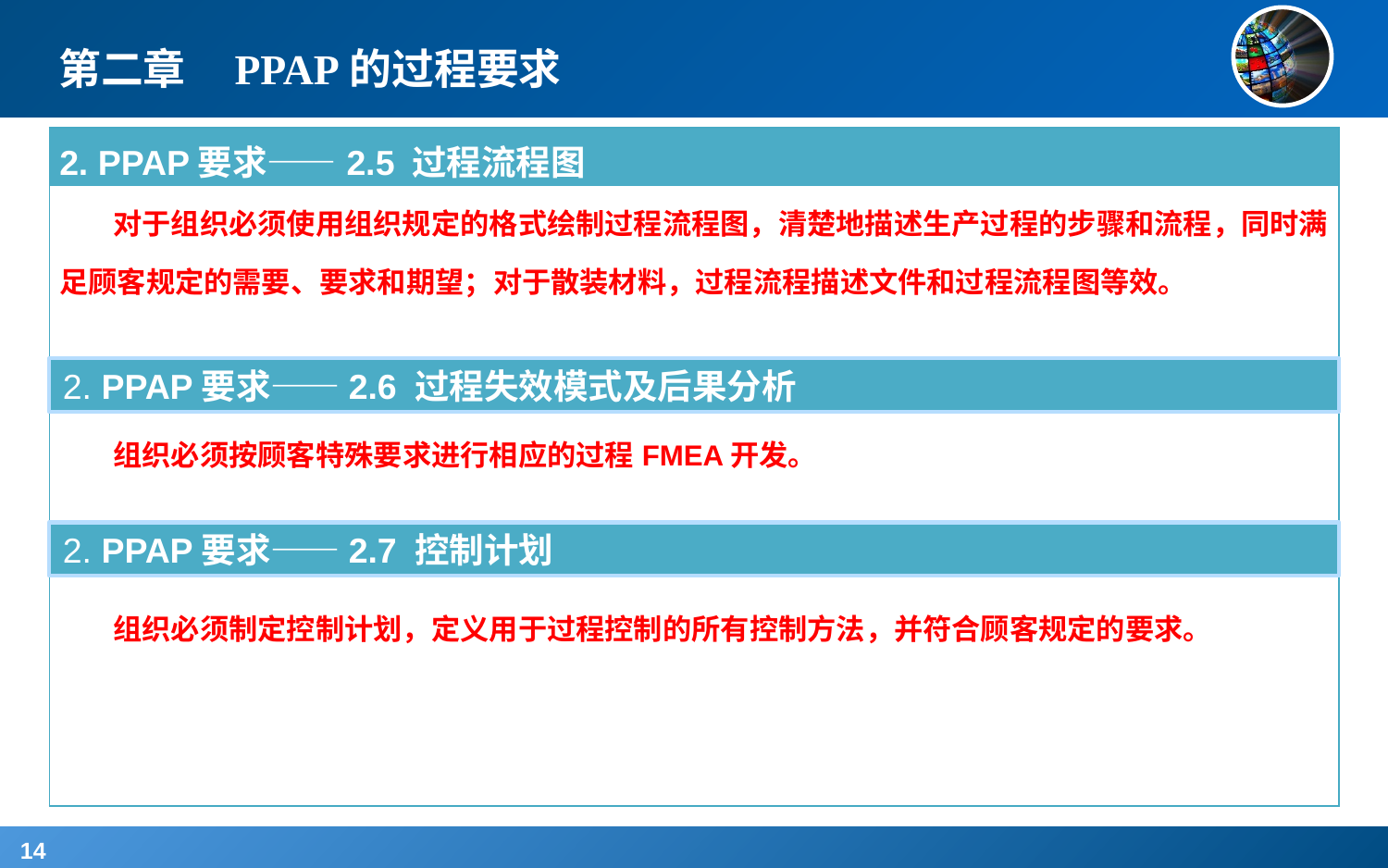

# 第二章    PPAP的过程要求
| 2. PPAP要求——2.5 过程流程图 |
| --- |
| 对于组织必须使用组织规定的格式绘制过程流程图，清楚地描述生产过程的步骤和流程，同时满足顾客规定的需要、要求和期望；对于散装材料，过程流程描述文件和过程流程图等效。 组织必须按顾客特殊要求进行相应的过程FMEA开发。 组织必须制定控制计划，定义用于过程控制的所有控制方法，并符合顾客规定的要求。 |
2. PPAP要求——2.6 过程失效模式及后果分析
2. PPAP要求——2.7 控制计划